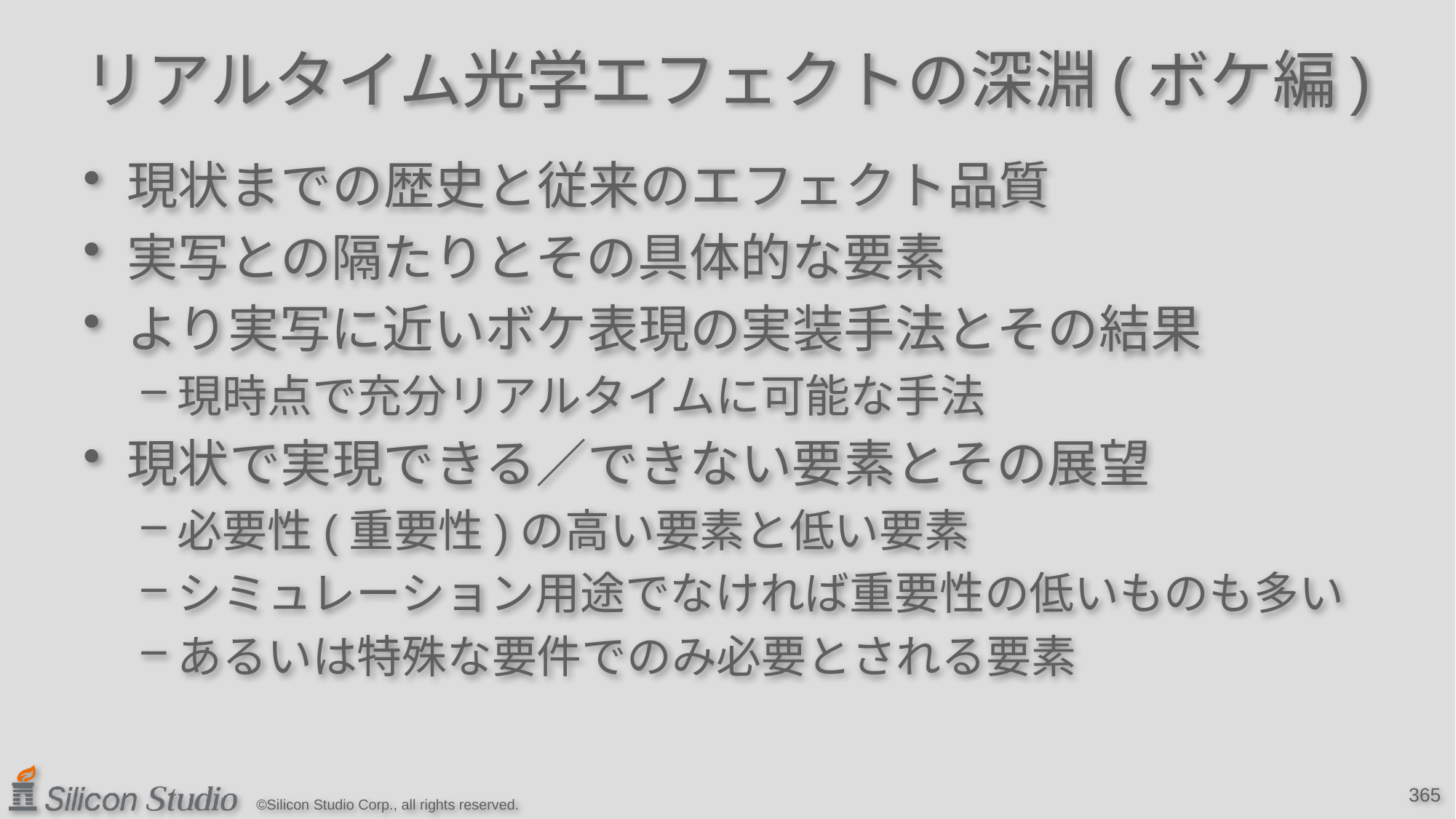

# リアルタイム光学エフェクトの深淵(ボケ編)
現状までの歴史と従来のエフェクト品質
実写との隔たりとその具体的な要素
より実写に近いボケ表現の実装手法とその結果
現時点で充分リアルタイムに可能な手法
現状で実現できる／できない要素とその展望
必要性(重要性)の高い要素と低い要素
シミュレーション用途でなければ重要性の低いものも多い
あるいは特殊な要件でのみ必要とされる要素